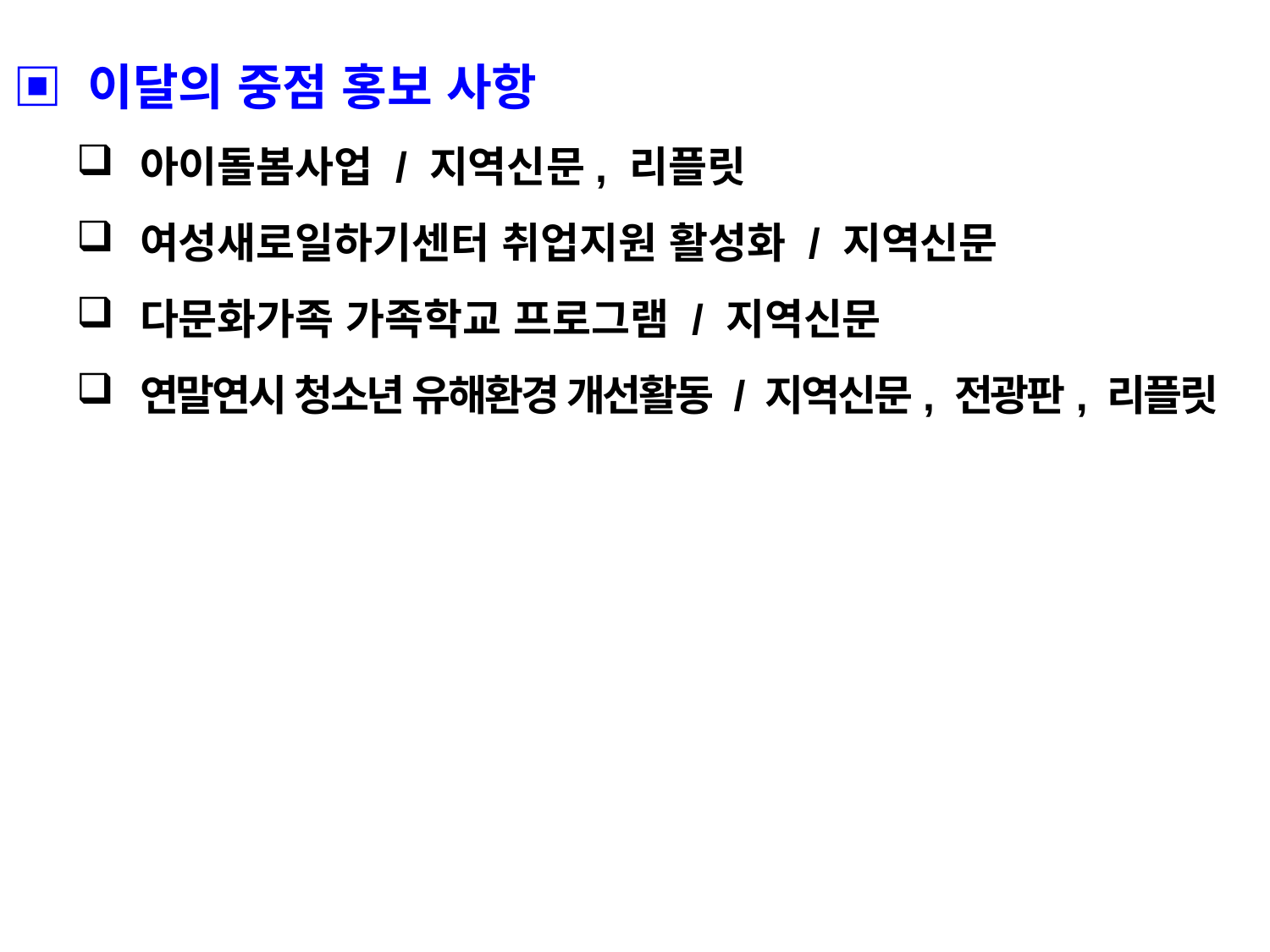

▣ 이달의 중점 홍보 사항
아이돌봄사업 / 지역신문, 리플릿
여성새로일하기센터 취업지원 활성화 / 지역신문
다문화가족 가족학교 프로그램 / 지역신문
연말연시 청소년 유해환경 개선활동 / 지역신문, 전광판, 리플릿